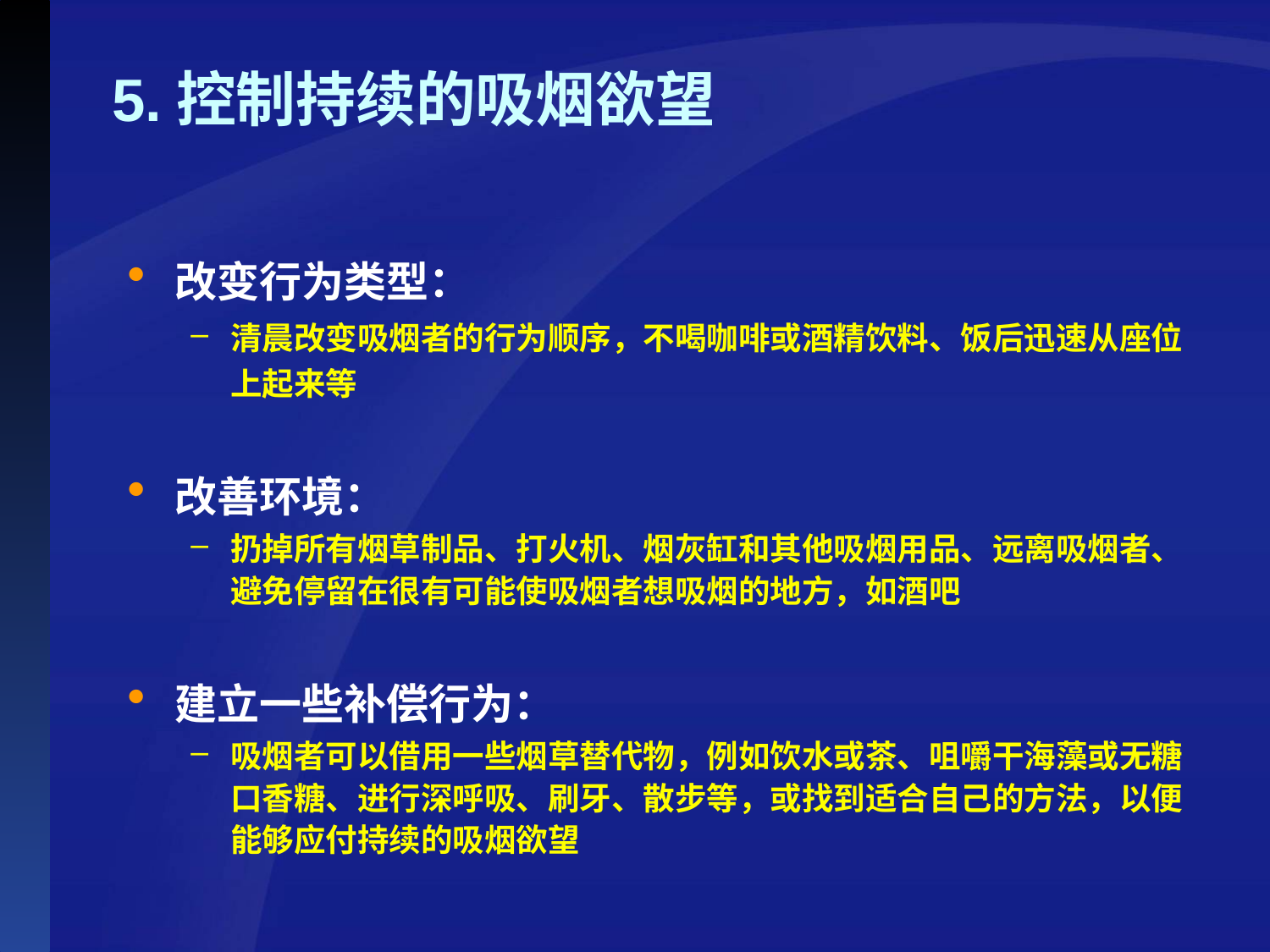

5.控制持续的吸烟欲望
改变行为类型：
清晨改变吸烟者的行为顺序，不喝咖啡或酒精饮料、饭后迅速从座位上起来等

改善环境：
扔掉所有烟草制品、打火机、烟灰缸和其他吸烟用品、远离吸烟者、避免停留在很有可能使吸烟者想吸烟的地方，如酒吧

建立一些补偿行为：
吸烟者可以借用一些烟草替代物，例如饮水或茶、咀嚼干海藻或无糖口香糖、进行深呼吸、刷牙、散步等，或找到适合自己的方法，以便能够应付持续的吸烟欲望